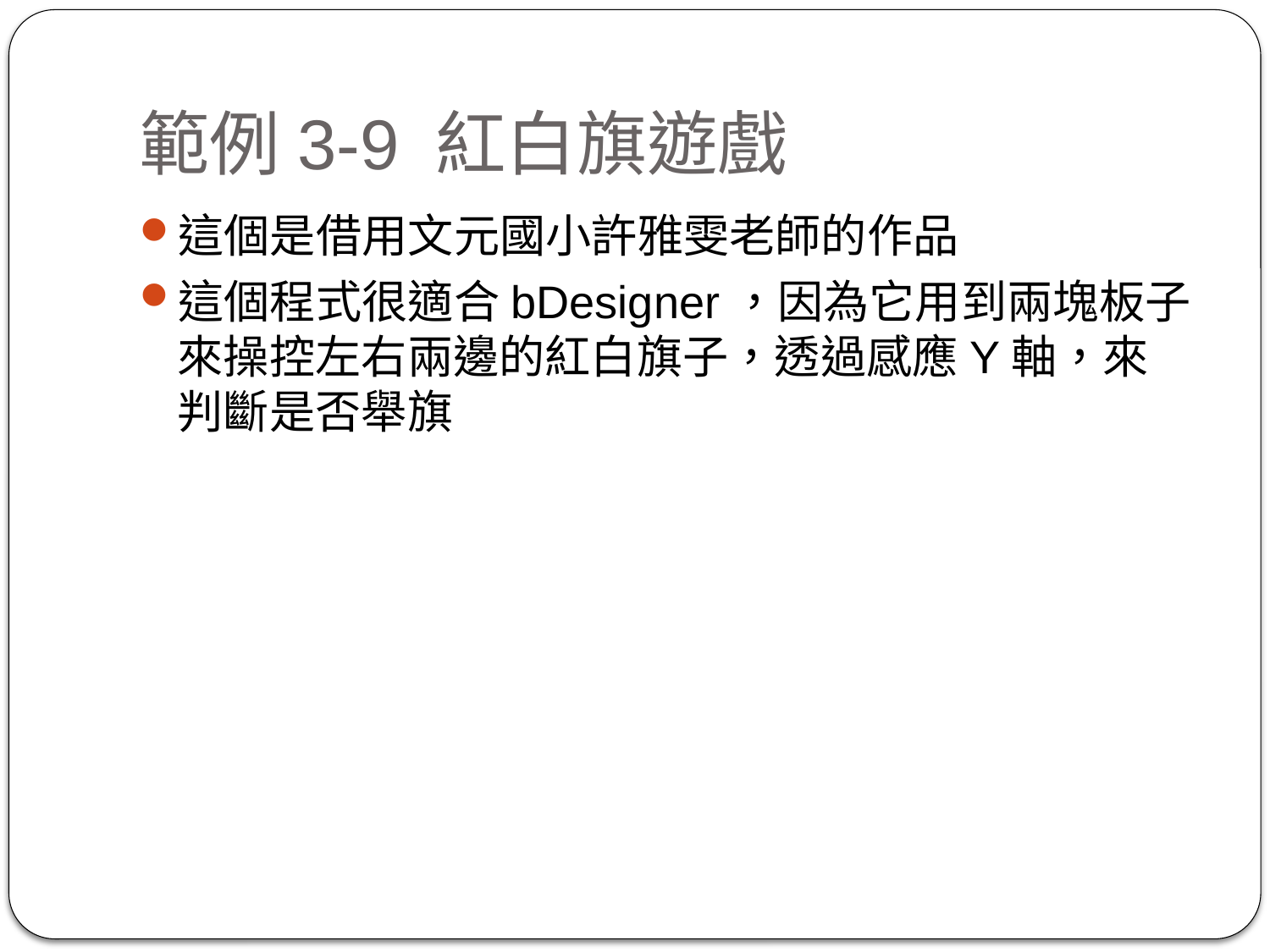

# 範例3-9 紅白旗遊戲
這個是借用文元國小許雅雯老師的作品
這個程式很適合bDesigner，因為它用到兩塊板子來操控左右兩邊的紅白旗子，透過感應Y軸，來判斷是否舉旗